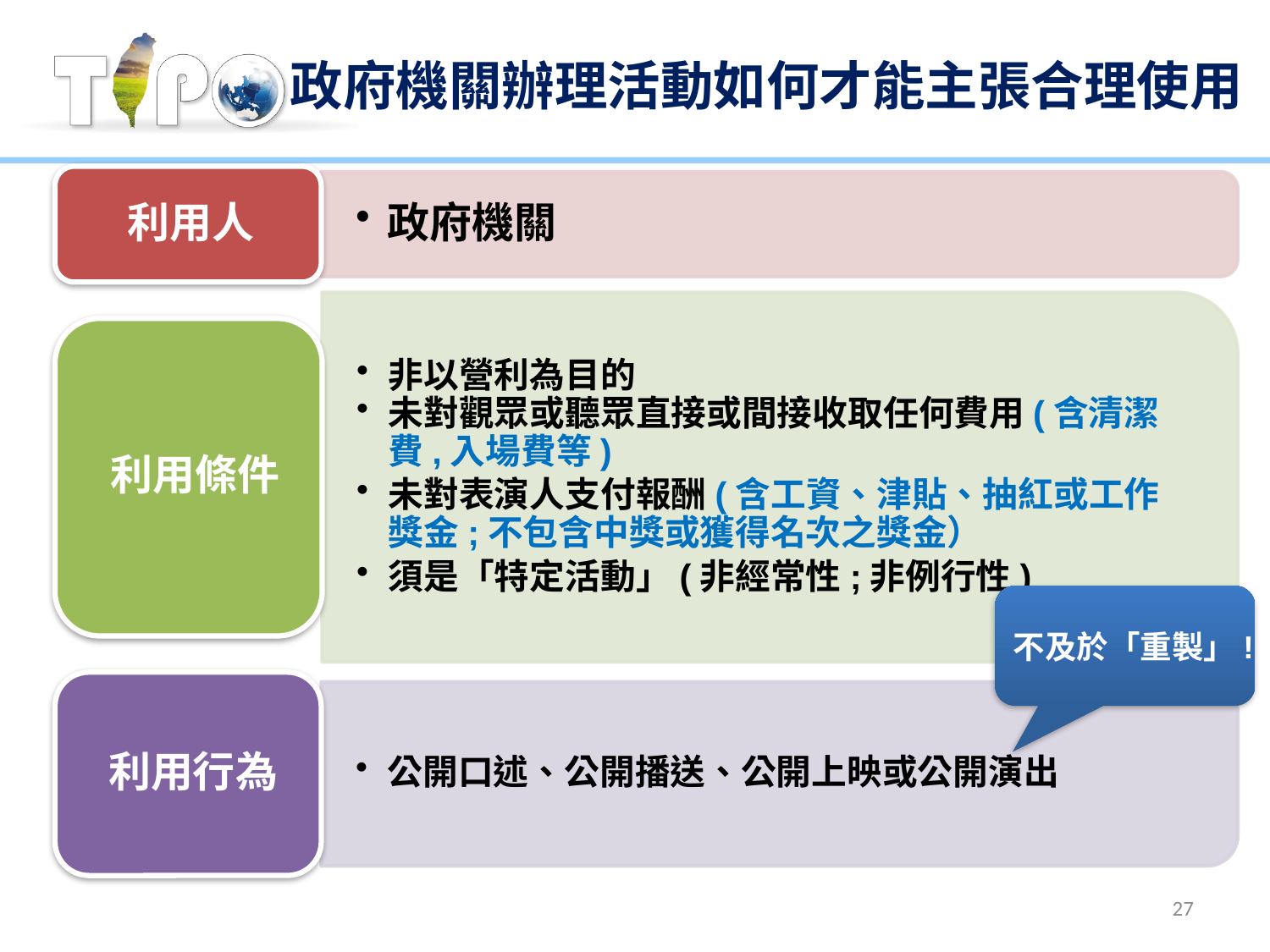

# 政府機關辦理活動如何才能主張合理使用
政府機關
利用人
非以營利為目的
未對觀眾或聽眾直接或間接收取任何費用(含清潔費,入場費等)
未對表演人支付報酬(含工資、津貼、抽紅或工作獎金;不包含中獎或獲得名次之獎金）
須是「特定活動」(非經常性;非例行性)
利用條件
公開口述、公開播送、公開上映或公開演出
利用行為
不及於「重製」!
27